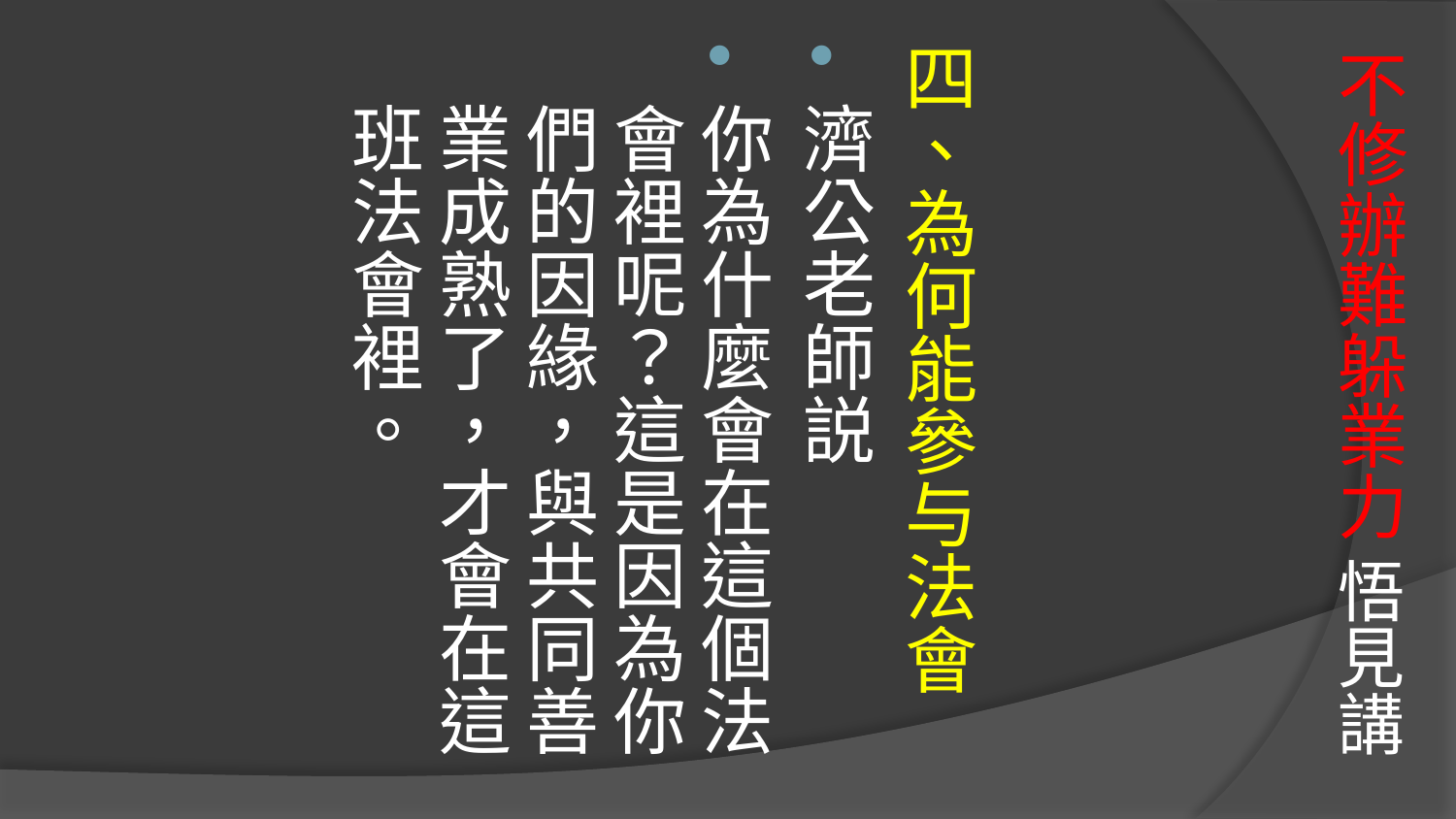

# 不修辦難躲業力 悟見講
四、為何能參与法會
濟公老師説
你為什麼會在這個法會裡呢？這是因為你們的因緣，與共同善業成熟了，才會在這班法會裡。